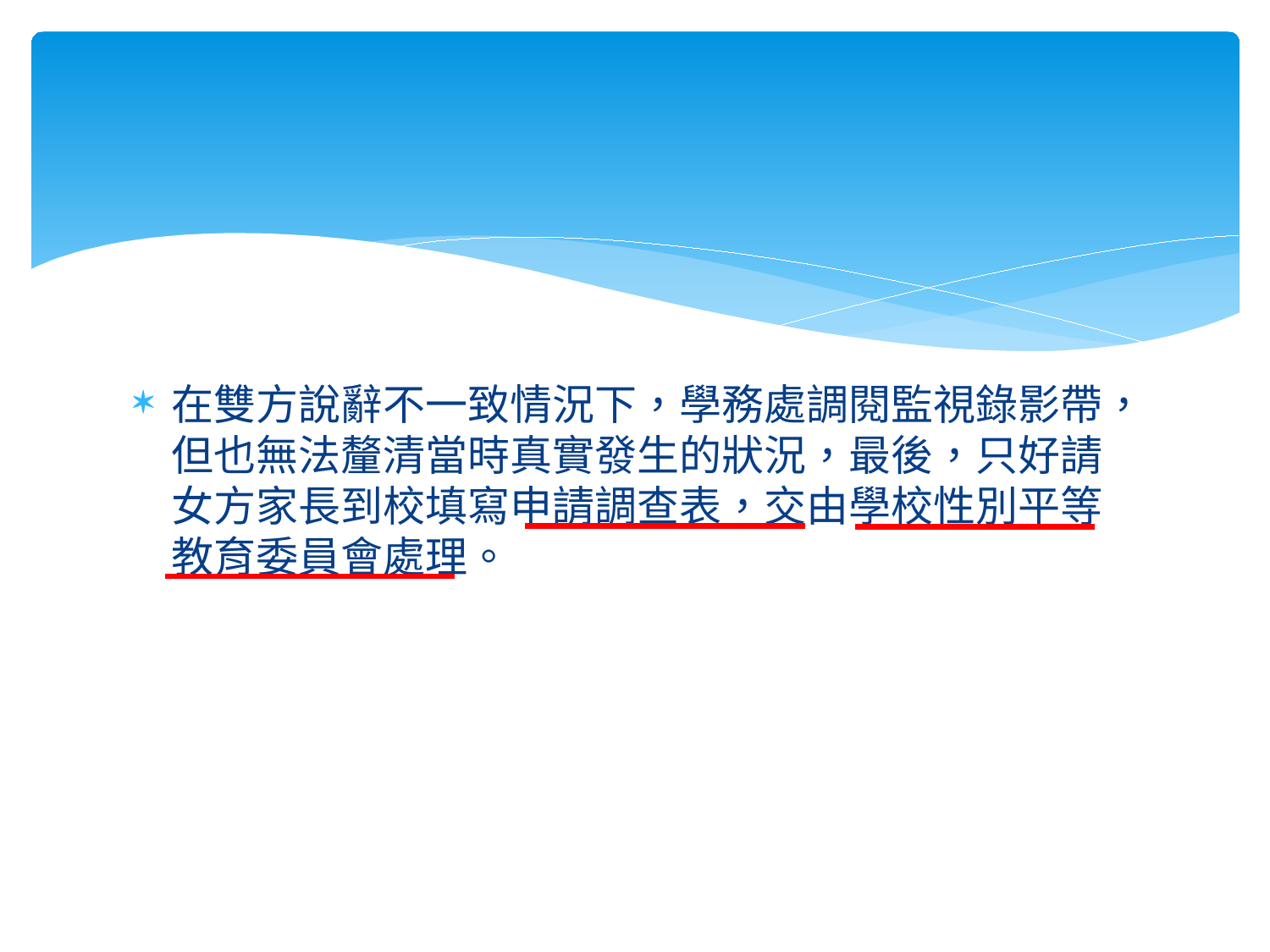

#
在雙方說辭不一致情況下，學務處調閱監視錄影帶，但也無法釐清當時真實發生的狀況，最後，只好請女方家長到校填寫申請調查表，交由學校性別平等教育委員會處理。